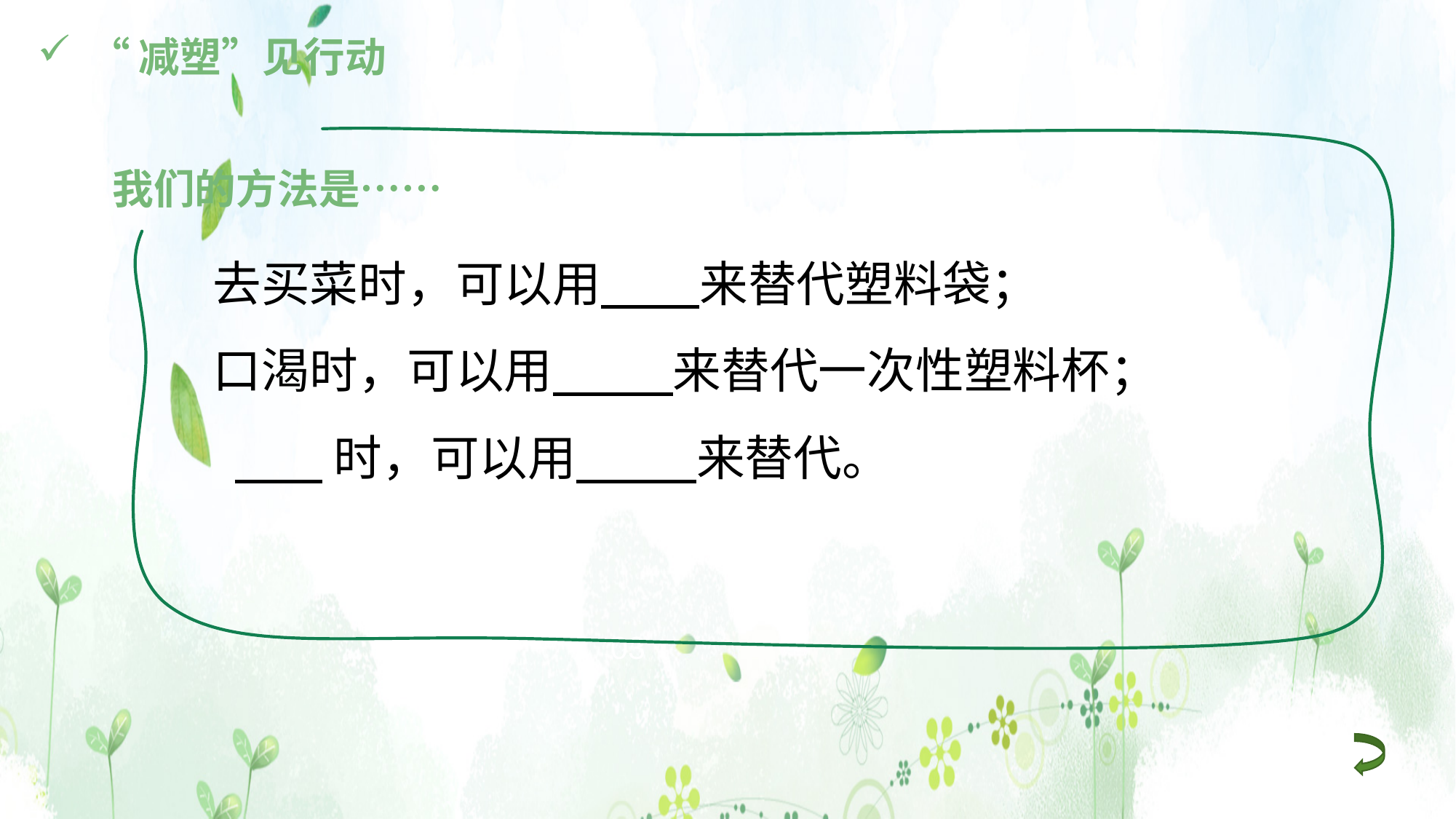

# “减塑”见行动

我们的方法是……
去买菜时，可以用         来替代塑料袋；
口渴时，可以用           来替代一次性塑料杯；
          时，可以用           来替代。
03

0.5 秒延迟符，无
意义，可删除.